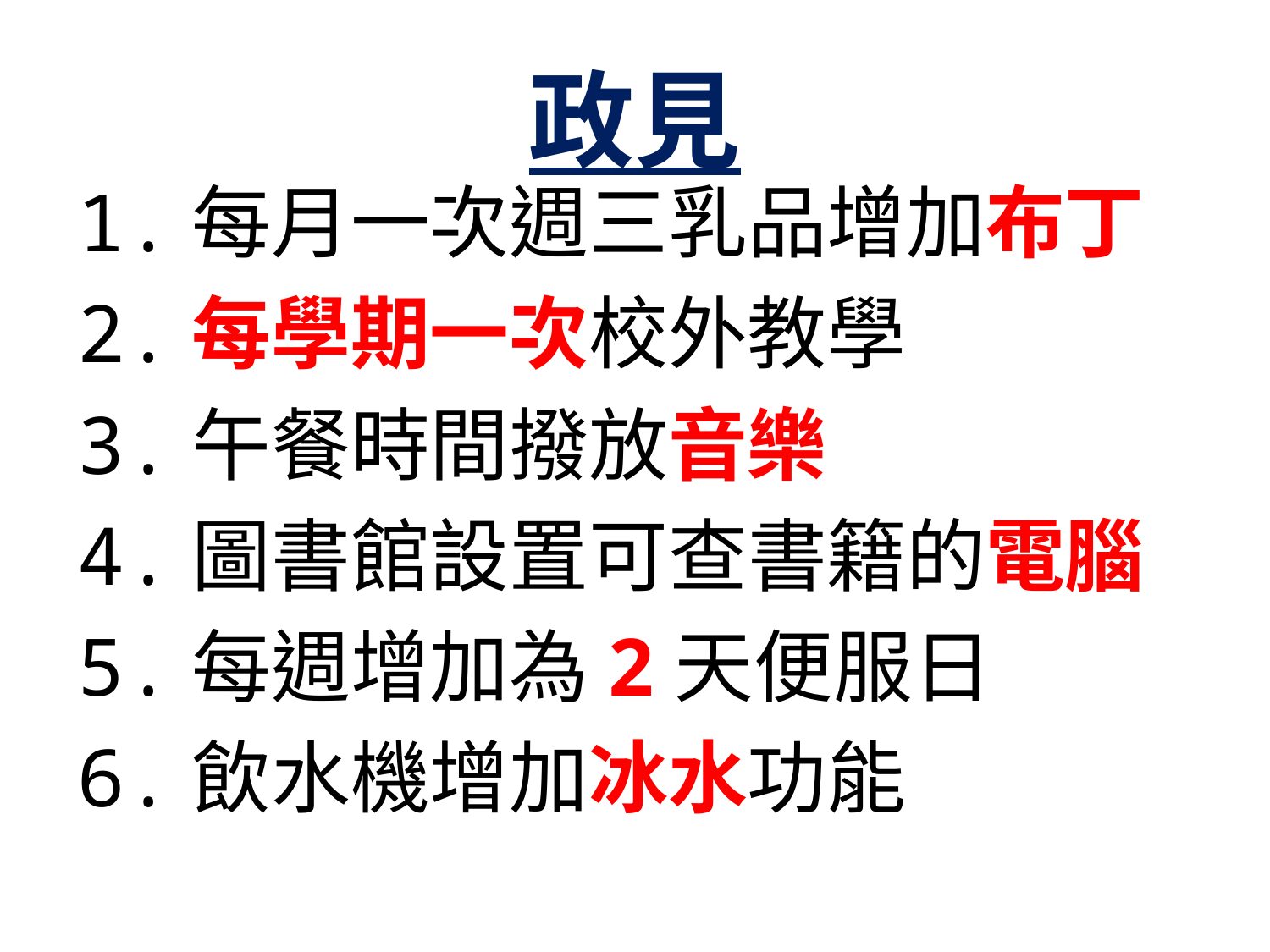

# 政見
1.每月一次週三乳品增加布丁
2.每學期一次校外教學
3.午餐時間撥放音樂
4.圖書館設置可查書籍的電腦
5.每週增加為2天便服日
6.飲水機增加冰水功能